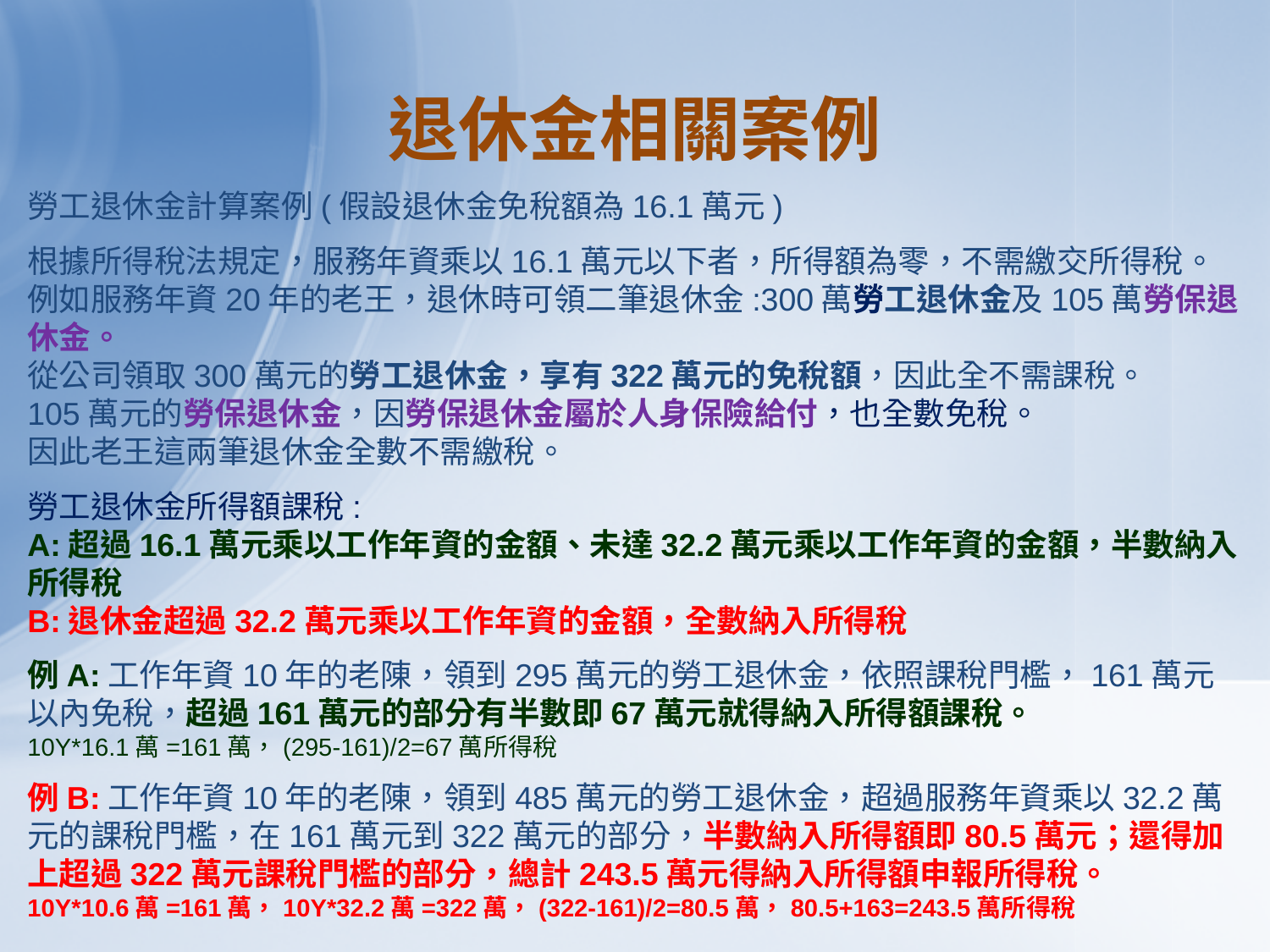

退休金相關案例
勞工退休金計算案例(假設退休金免稅額為16.1萬元)

根據所得稅法規定，服務年資乘以16.1萬元以下者，所得額為零，不需繳交所得稅。
例如服務年資20年的老王，退休時可領二筆退休金:300萬勞工退休金及105萬勞保退休金。
從公司領取300萬元的勞工退休金，享有322萬元的免稅額，因此全不需課稅。
105萬元的勞保退休金，因勞保退休金屬於人身保險給付，也全數免稅。
因此老王這兩筆退休金全數不需繳稅。

勞工退休金所得額課稅:
A:超過16.1萬元乘以工作年資的金額、未達32.2萬元乘以工作年資的金額，半數納入所得稅
B:退休金超過32.2萬元乘以工作年資的金額，全數納入所得稅

例A:工作年資10年的老陳，領到295萬元的勞工退休金，依照課稅門檻，161萬元以內免稅，超過161萬元的部分有半數即67萬元就得納入所得額課稅。
10Y*16.1萬=161萬，(295-161)/2=67萬所得稅

例B:工作年資10年的老陳，領到485萬元的勞工退休金，超過服務年資乘以32.2萬元的課稅門檻，在161萬元到322萬元的部分，半數納入所得額即80.5萬元；還得加上超過322萬元課稅門檻的部分，總計243.5萬元得納入所得額申報所得稅。
10Y*10.6萬=161萬，10Y*32.2萬=322萬，(322-161)/2=80.5萬，80.5+163=243.5萬所得稅